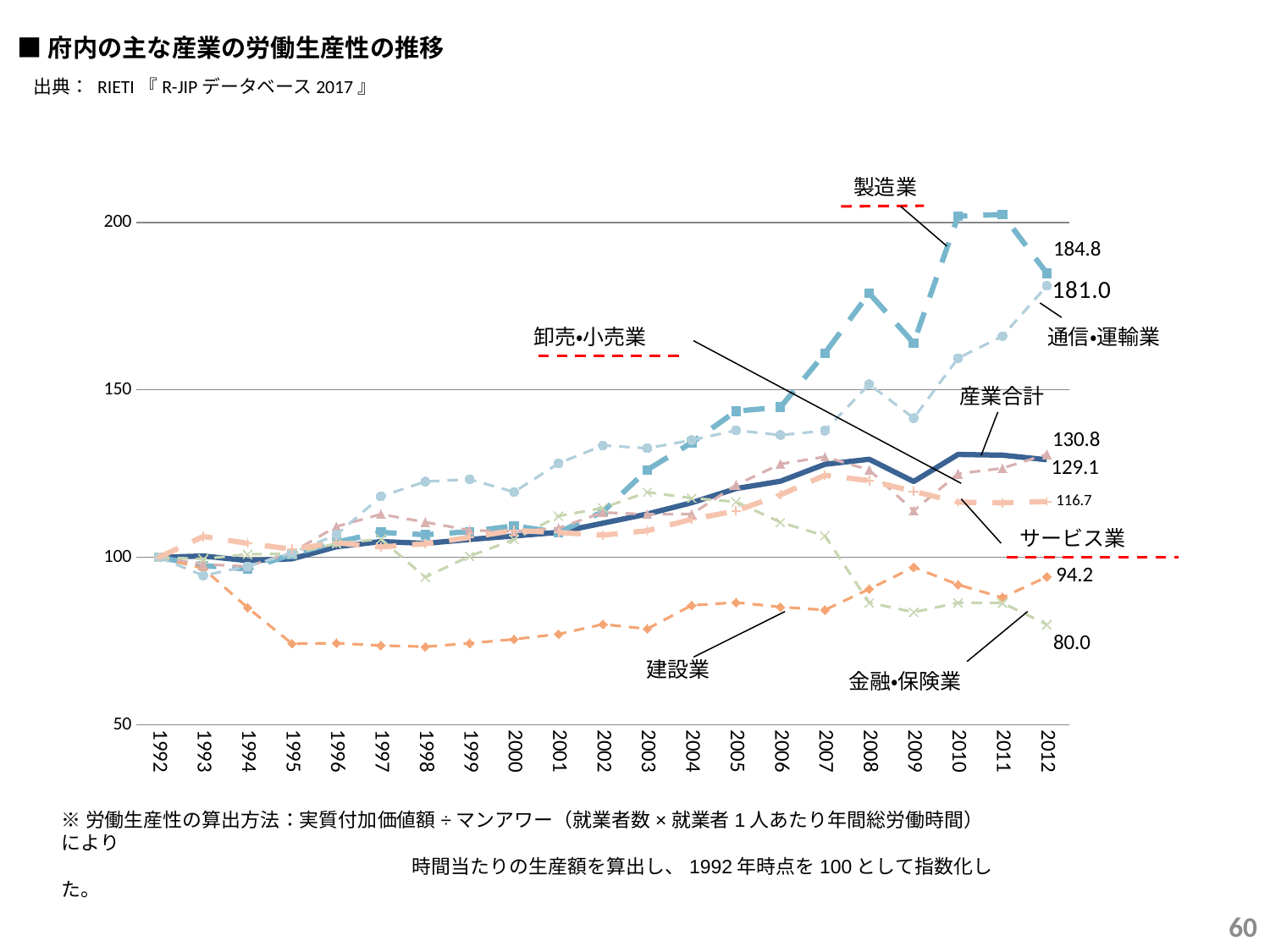

■府内の主な産業の労働生産性の推移
出典： RIETI『R-JIPデータベース2017』

[unsupported chart]

製造業
通信・運輸業
卸売・小売業
産業合計
サービス業
建設業
金融・保険業
※労働生産性の算出方法：実質付加価値額÷マンアワー（就業者数×就業者1人あたり年間総労働時間）により
　　　　　　　　　　　　　　　　　　時間当たりの生産額を算出し、1992年時点を100として指数化した。
60